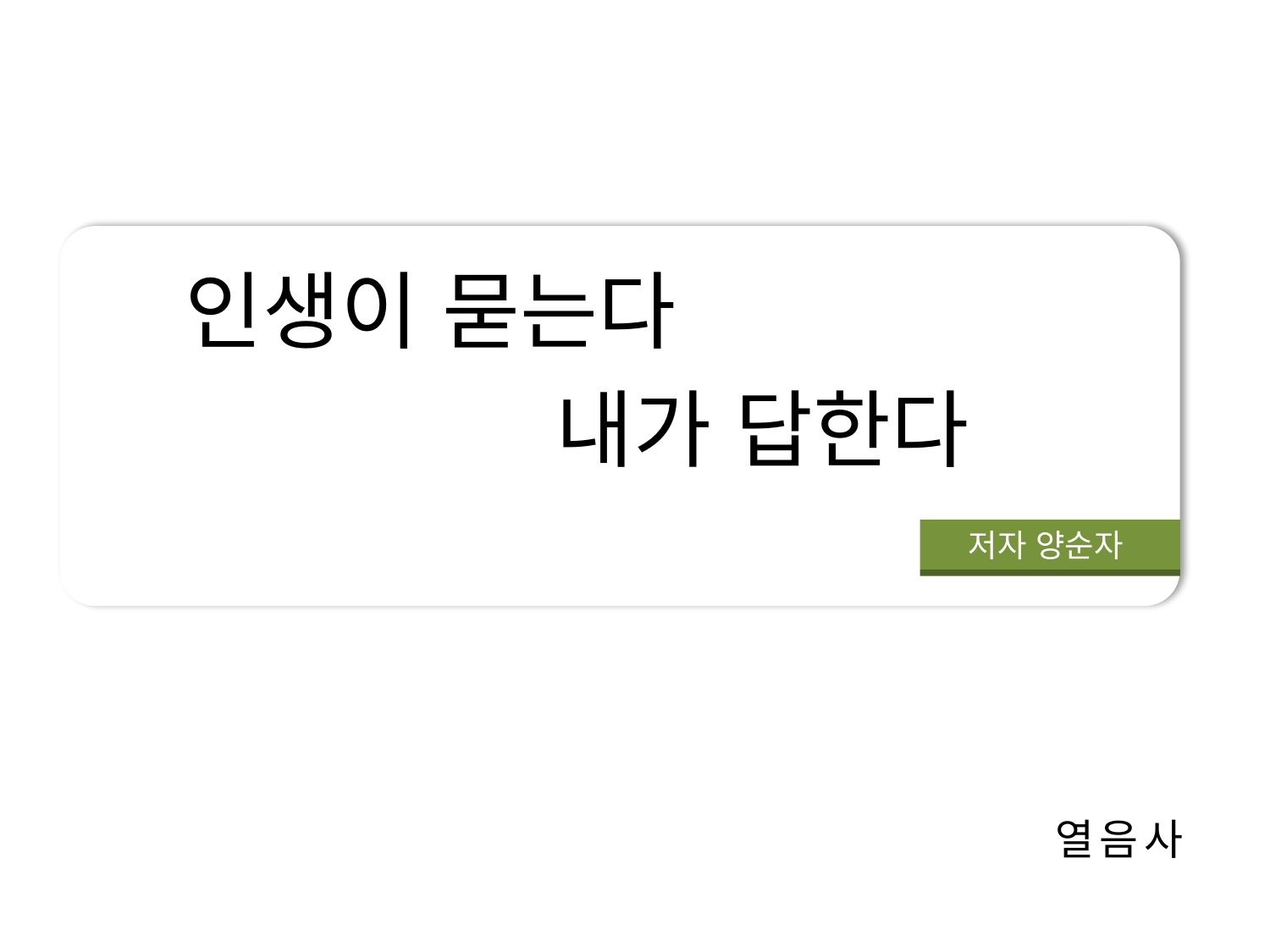

인생이 묻는다
내가 답한다
저자 양순자

열음사